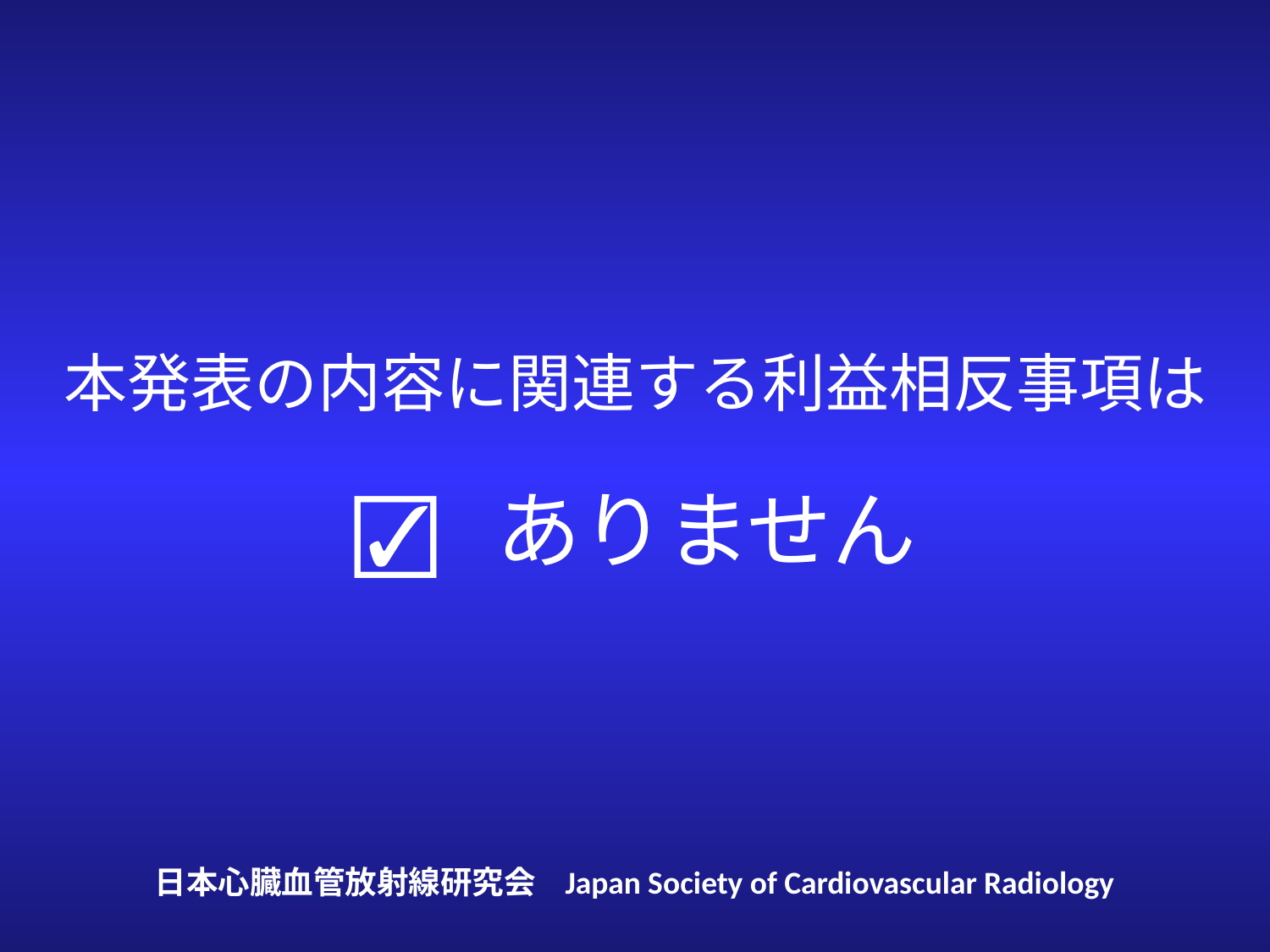

本発表の内容に関連する利益相反事項は
☑  ありません
日本心臓血管放射線研究会   Japan Society of Cardiovascular Radiology